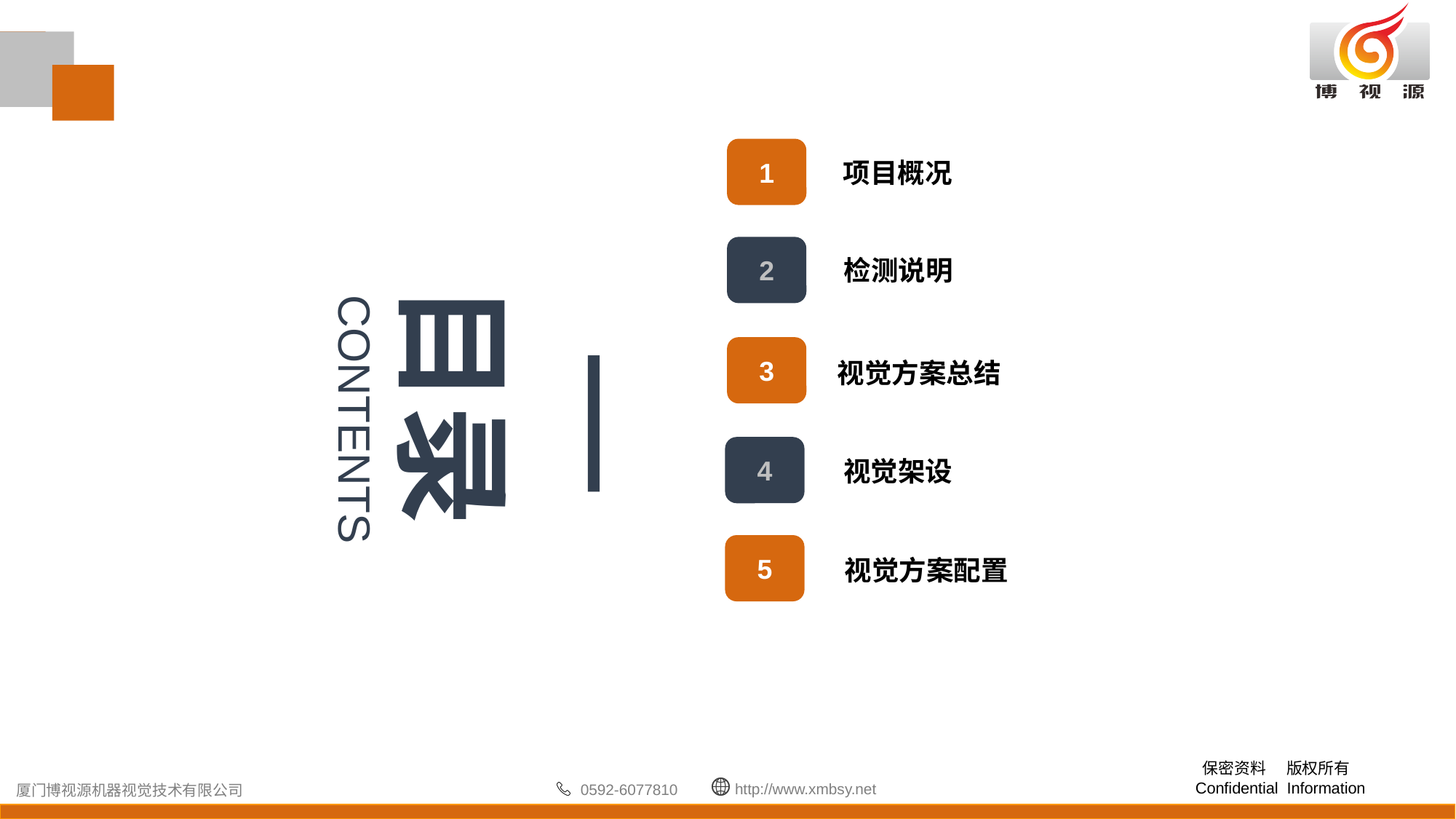

1
项目概况
2
检测说明
3
视觉方案总结
4
视觉架设
5
视觉方案配置
目录
|
CONTENTS